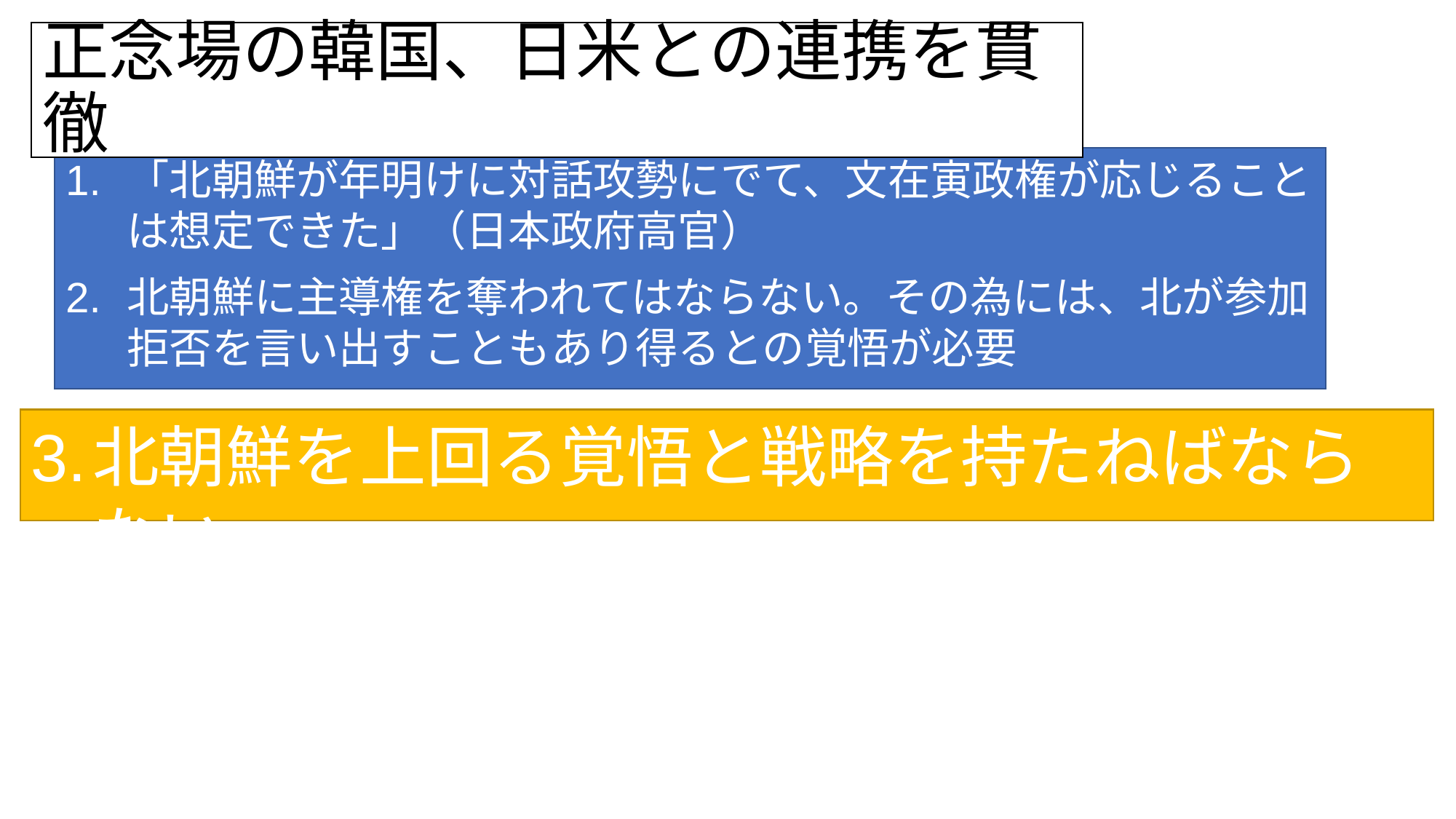

# 正念場の韓国、日米との連携を貫徹
「北朝鮮が年明けに対話攻勢にでて、文在寅政権が応じることは想定できた」（日本政府高官）
北朝鮮に主導権を奪われてはならない。その為には、北が参加拒否を言い出すこともあり得るとの覚悟が必要
北朝鮮を上回る覚悟と戦略を持たねばならない。